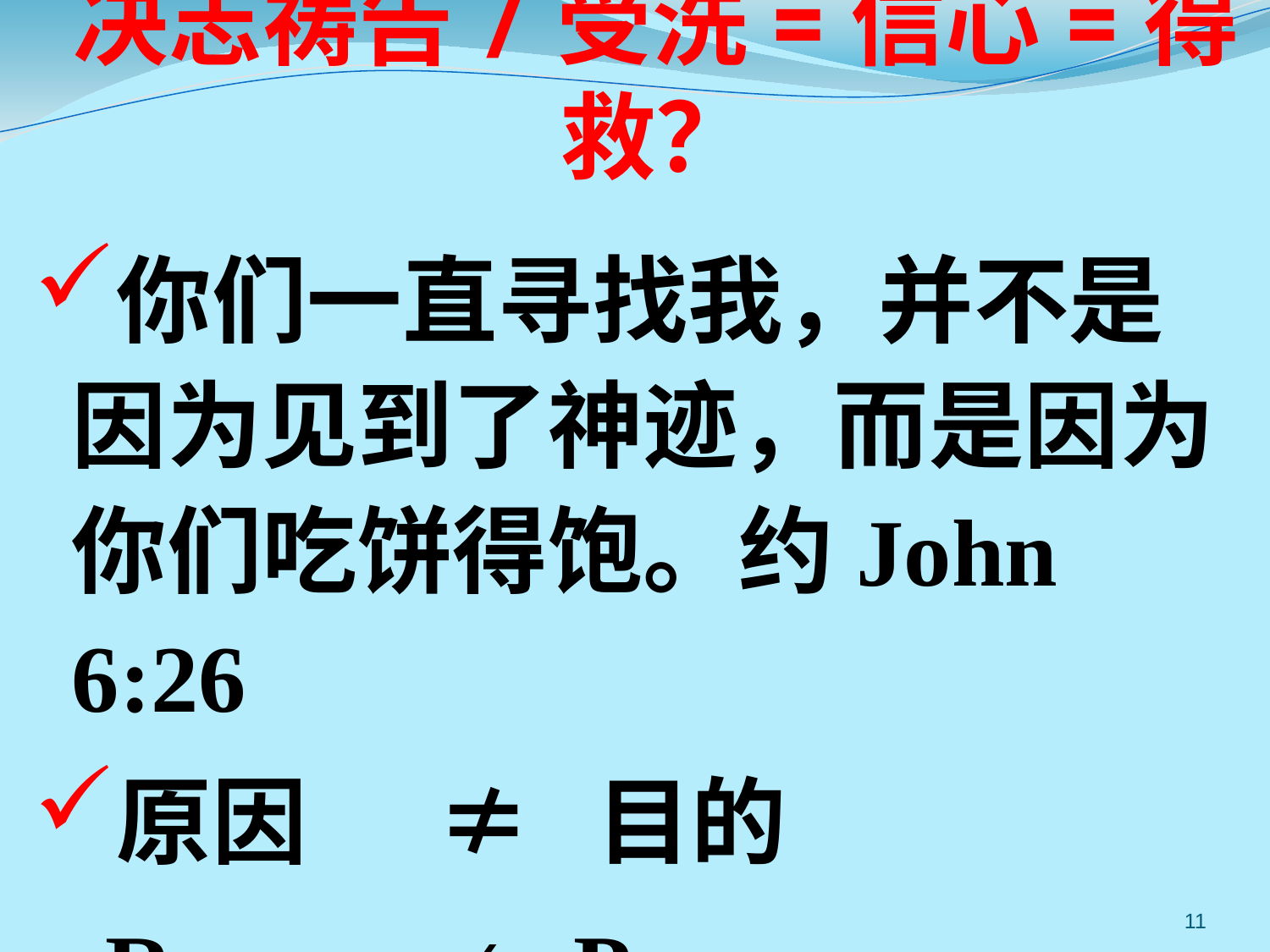

# 决志祷告/受洗=信心=得救？
你们一直寻找我，并不是因为见到了神迹，而是因为你们吃饼得饱。约John 6:26
原因      ≠   目的
   Reason  ≠   Purpose
11